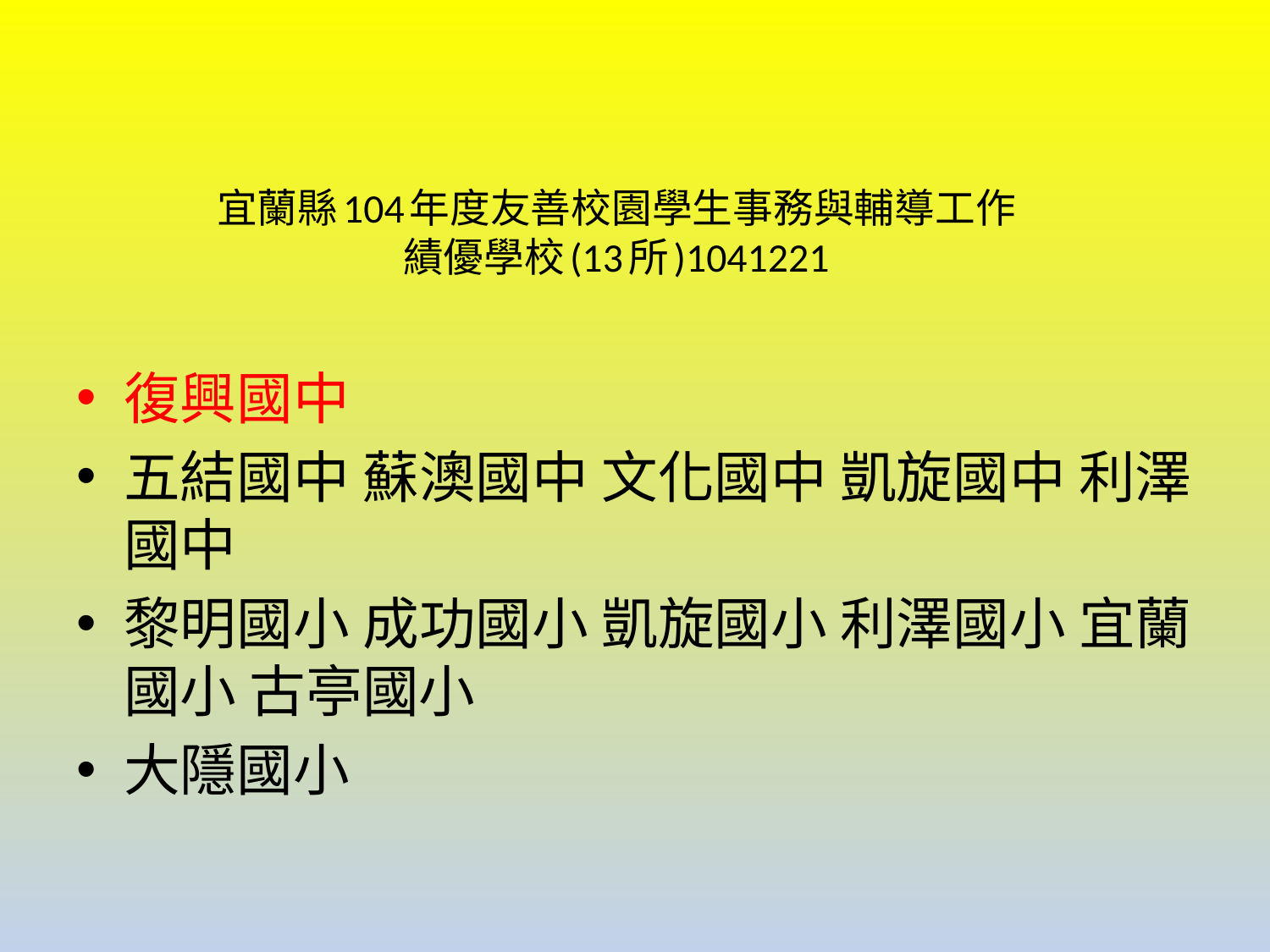

# 宜蘭縣104年度友善校園學生事務與輔導工作 績優學校(13所)1041221
復興國中
五結國中 蘇澳國中 文化國中 凱旋國中 利澤國中
黎明國小 成功國小 凱旋國小 利澤國小 宜蘭國小 古亭國小
大隱國小